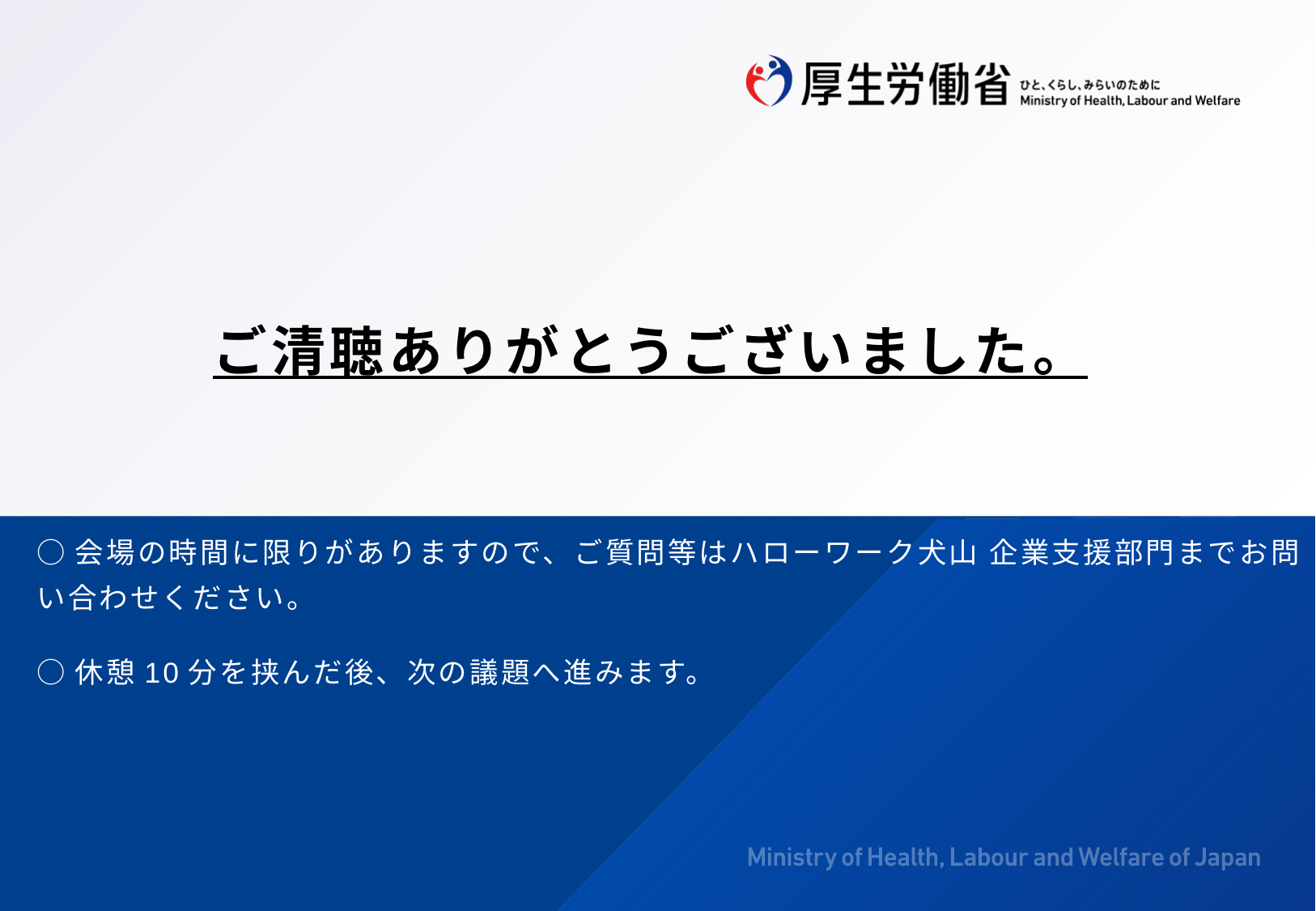

# ご清聴ありがとうございました。
○会場の時間に限りがありますので、ご質問等はハローワーク犬山 企業支援部門までお問い合わせください。
○休憩10分を挟んだ後、次の議題へ進みます。